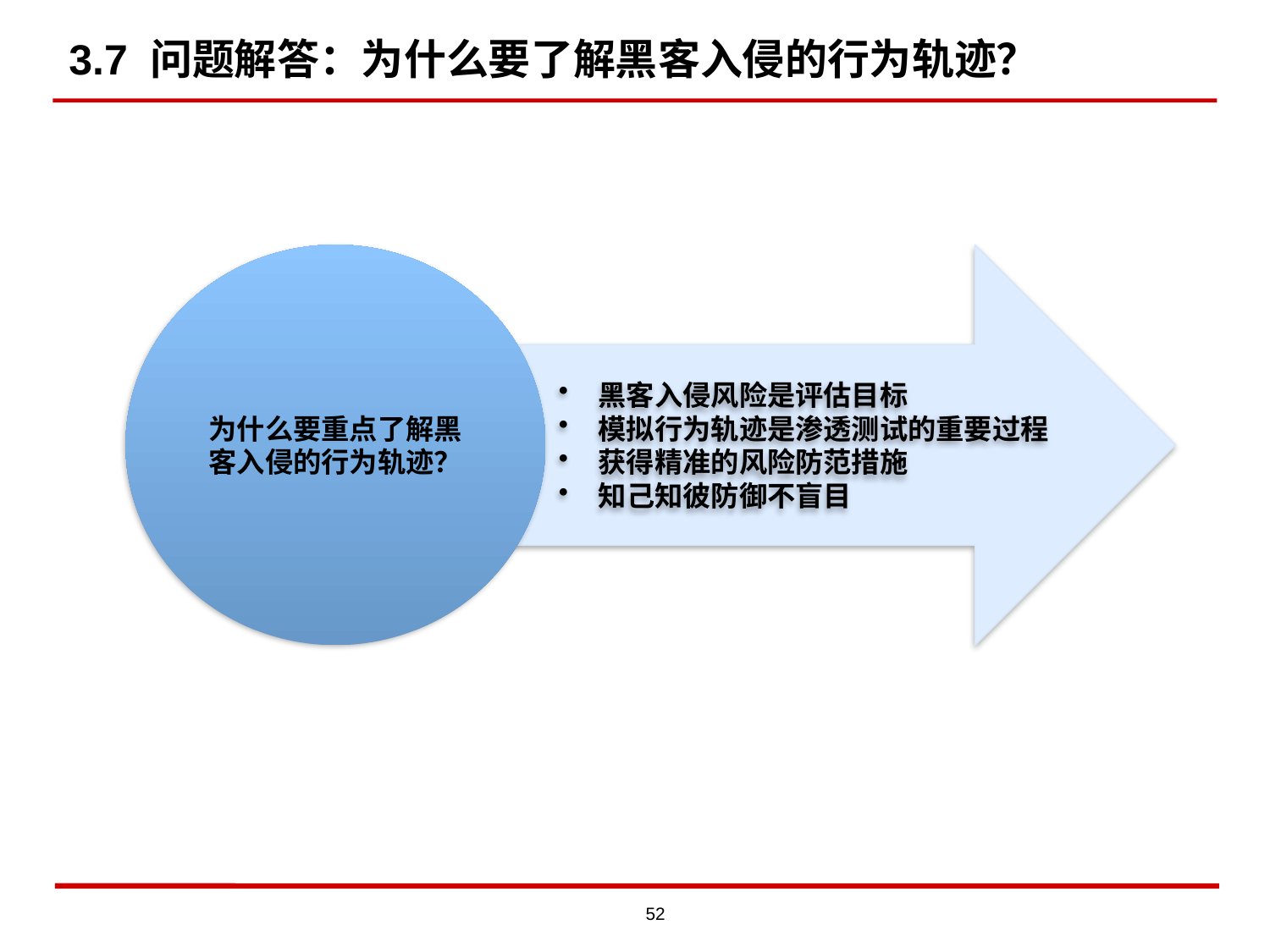

# 3.7 问题解答：为什么要了解黑客入侵的行为轨迹？
模拟行为轨迹是渗透测试的重要过程
获得精准的风险防范措施
为什么要重点了解黑客入侵的行为轨迹？
知己知彼防御不盲目
黑客入侵风险是评估目标